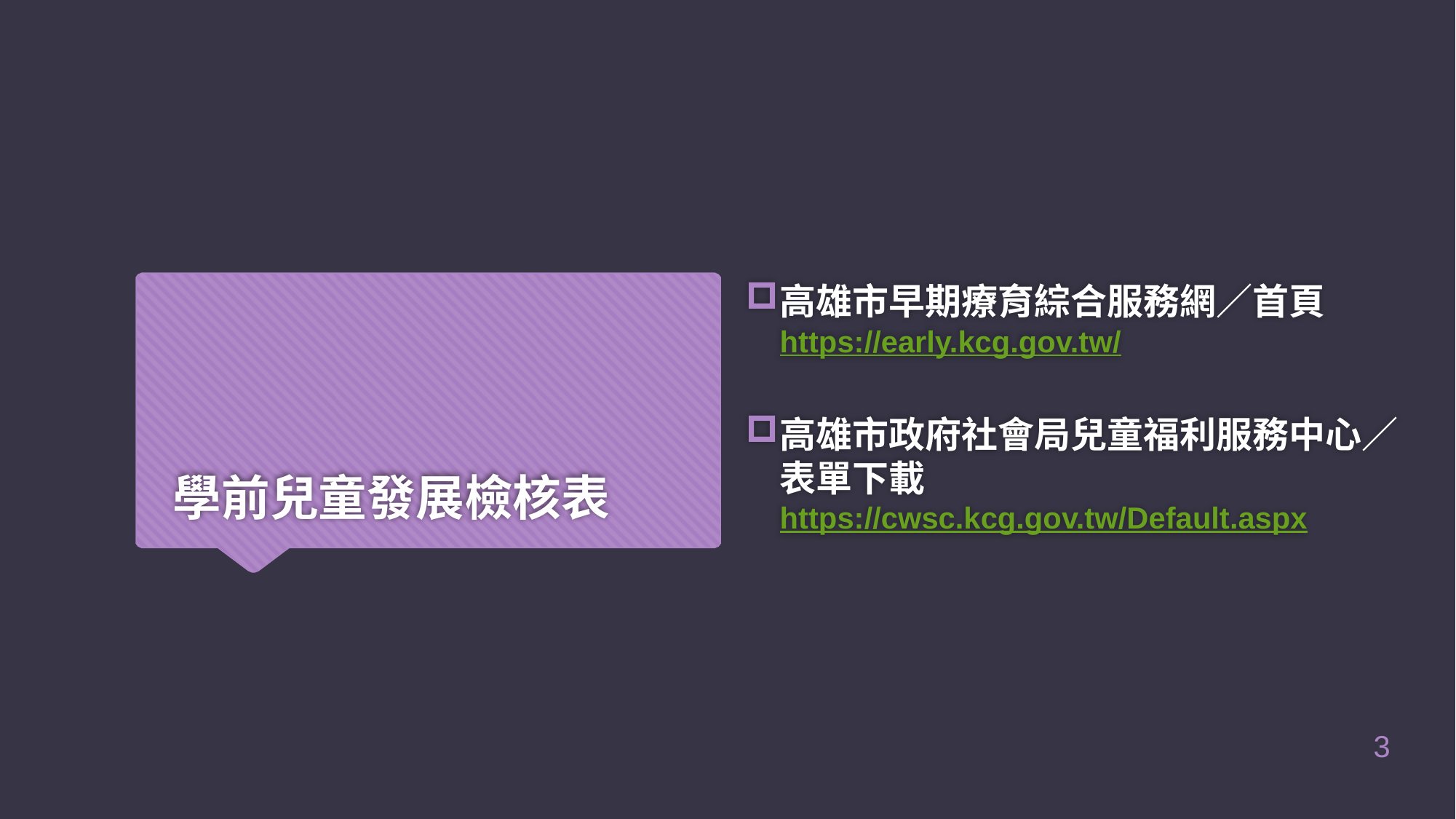

高雄市早期療育綜合服務網／首頁
https://early.kcg.gov.tw/
高雄市政府社會局兒童福利服務中心／表單下載https://cwsc.kcg.gov.tw/Default.aspx
# 學前兒童發展檢核表
3